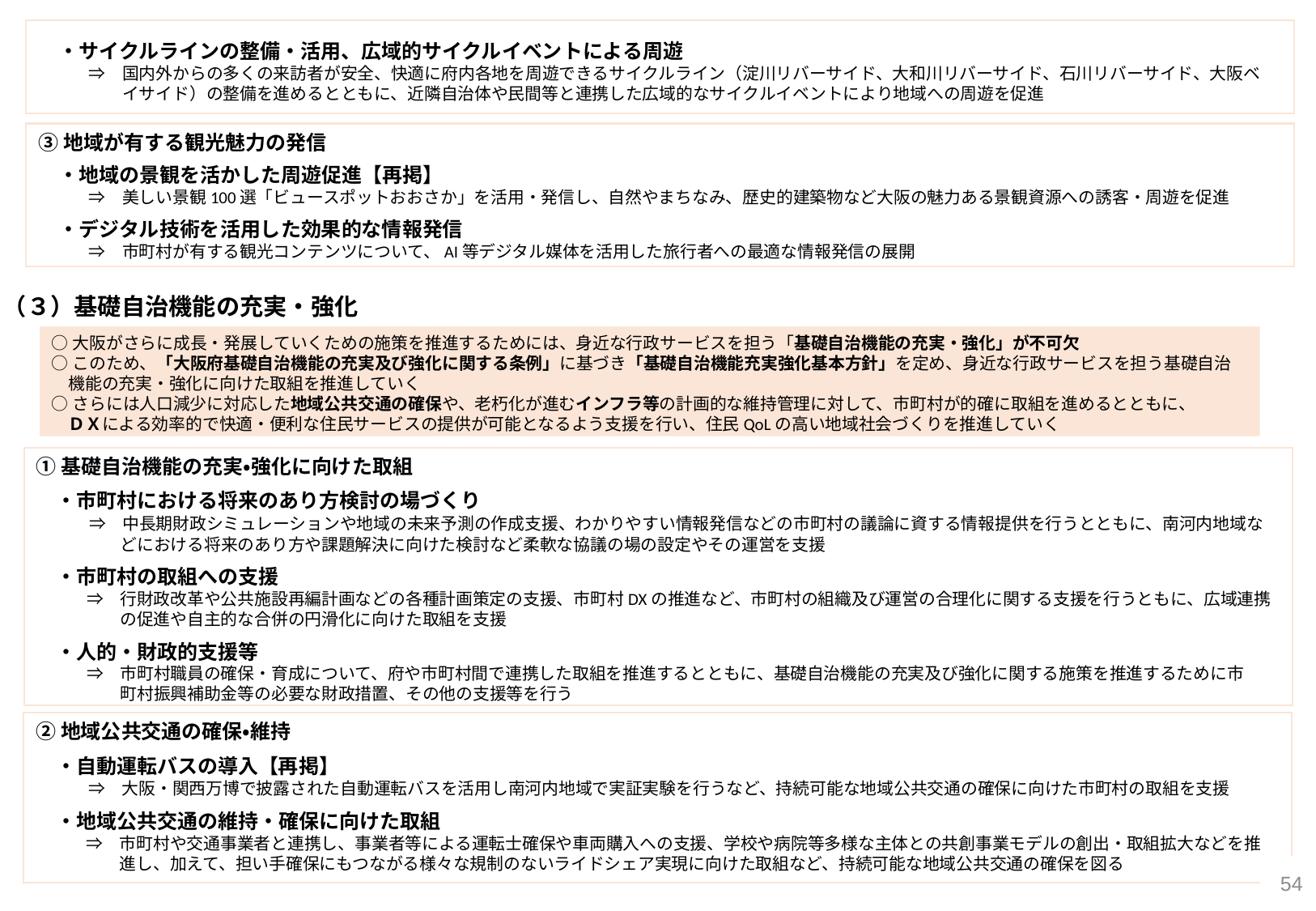

・サイクルラインの整備・活用、広域的サイクルイベントによる周遊
　　　⇒　国内外からの多くの来訪者が安全、快適に府内各地を周遊できるサイクルライン（淀川リバーサイド、大和川リバーサイド、石川リバーサイド、大阪ベ
　　　　　イサイド）の整備を進めるとともに、近隣自治体や民間等と連携した広域的なサイクルイベントにより地域への周遊を促進

③地域が有する観光魅力の発信
　・地域の景観を活かした周遊促進【再掲】
　　　⇒　美しい景観100選「ビュースポットおおさか」を活用・発信し、自然やまちなみ、歴史的建築物など大阪の魅力ある景観資源への誘客・周遊を促進
　・デジタル技術を活用した効果的な情報発信
　　　⇒　市町村が有する観光コンテンツについて、AI等デジタル媒体を活用した旅行者への最適な情報発信の展開

（３）基礎自治機能の充実・強化
○大阪がさらに成長・発展していくための施策を推進するためには、身近な行政サービスを担う「基礎自治機能の充実・強化」が不可欠
○このため、「大阪府基礎自治機能の充実及び強化に関する条例」に基づき「基礎自治機能充実強化基本方針」を定め、身近な行政サービスを担う基礎自治
　機能の充実・強化に向けた取組を推進していく
○さらには人口減少に対応した地域公共交通の確保や、老朽化が進むインフラ等の計画的な維持管理に対して、市町村が的確に取組を進めるとともに、
　ＤＸによる効率的で快適・便利な住民サービスの提供が可能となるよう支援を行い、住民QoLの高い地域社会づくりを推進していく
①基礎自治機能の充実・強化に向けた取組
　・市町村における将来のあり方検討の場づくり
　　　⇒　中長期財政シミュレーションや地域の未来予測の作成支援、わかりやすい情報発信などの市町村の議論に資する情報提供を行うとともに、南河内地域な
　　　　　どにおける将来のあり方や課題解決に向けた検討など柔軟な協議の場の設定やその運営を支援
　・市町村の取組への支援
　　　⇒　行財政改革や公共施設再編計画などの各種計画策定の支援、市町村DXの推進など、市町村の組織及び運営の合理化に関する支援を行うともに、広域連携
　　　　　の促進や自主的な合併の円滑化に向けた取組を支援
　・人的・財政的支援等
　　　⇒　市町村職員の確保・育成について、府や市町村間で連携した取組を推進するとともに、基礎自治機能の充実及び強化に関する施策を推進するために市
　　　　　町村振興補助金等の必要な財政措置、その他の支援等を行う
②地域公共交通の確保・維持
　・自動運転バスの導入【再掲】
　　　⇒　大阪・関西万博で披露された自動運転バスを活用し南河内地域で実証実験を行うなど、持続可能な地域公共交通の確保に向けた市町村の取組を支援
　・地域公共交通の維持・確保に向けた取組
　　　⇒　市町村や交通事業者と連携し、事業者等による運転士確保や車両購入への支援、学校や病院等多様な主体との共創事業モデルの創出・取組拡大などを推
　　　　　進し、加えて、担い手確保にもつながる様々な規制のないライドシェア実現に向けた取組など、持続可能な地域公共交通の確保を図る
54